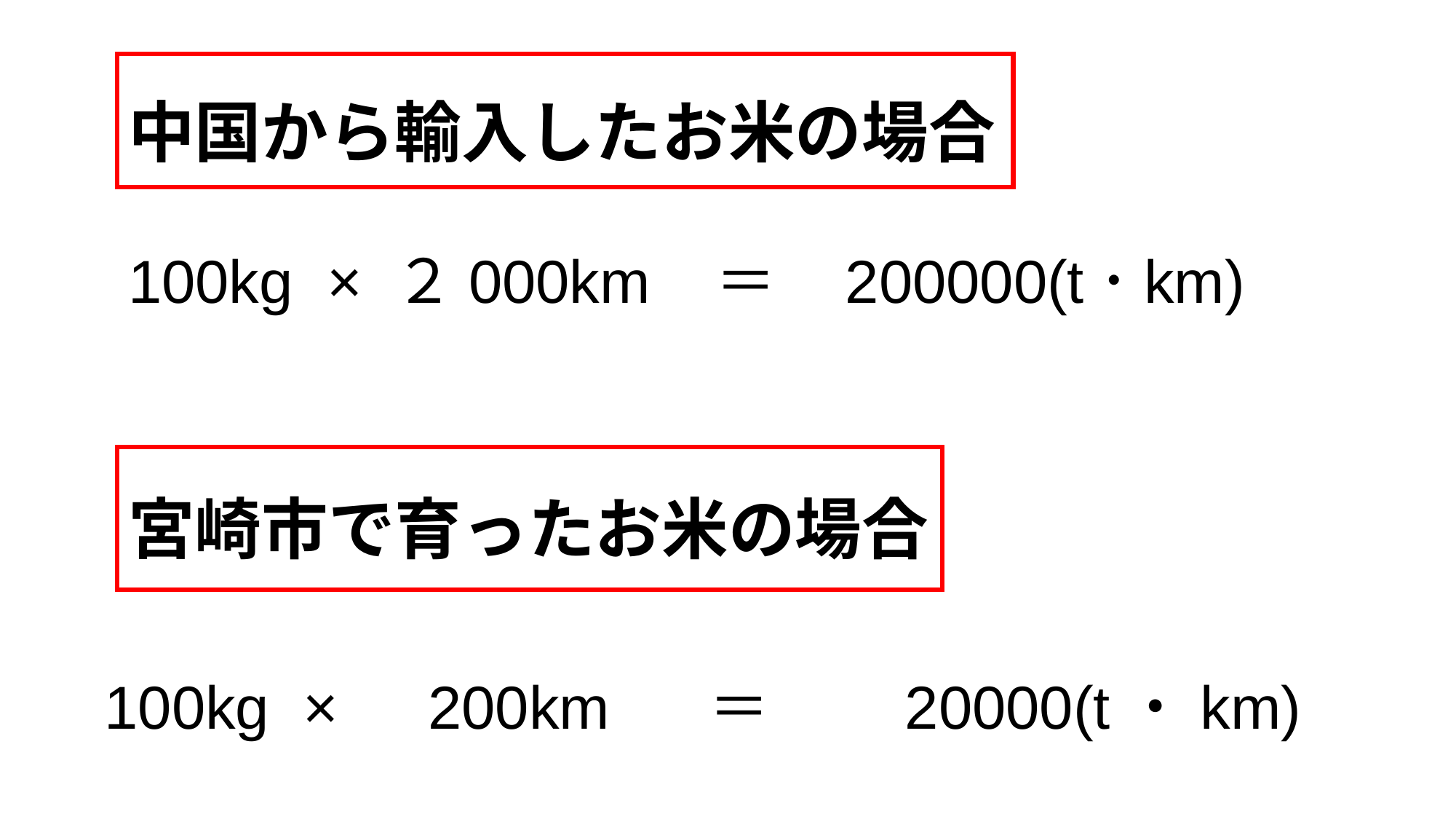

中国から輸入したお米の場合

100kg  × ２000km   ＝    200000(t･km)

宮崎市で育ったお米の場合
100kg  ×　200km     ＝　　20000(t・km)